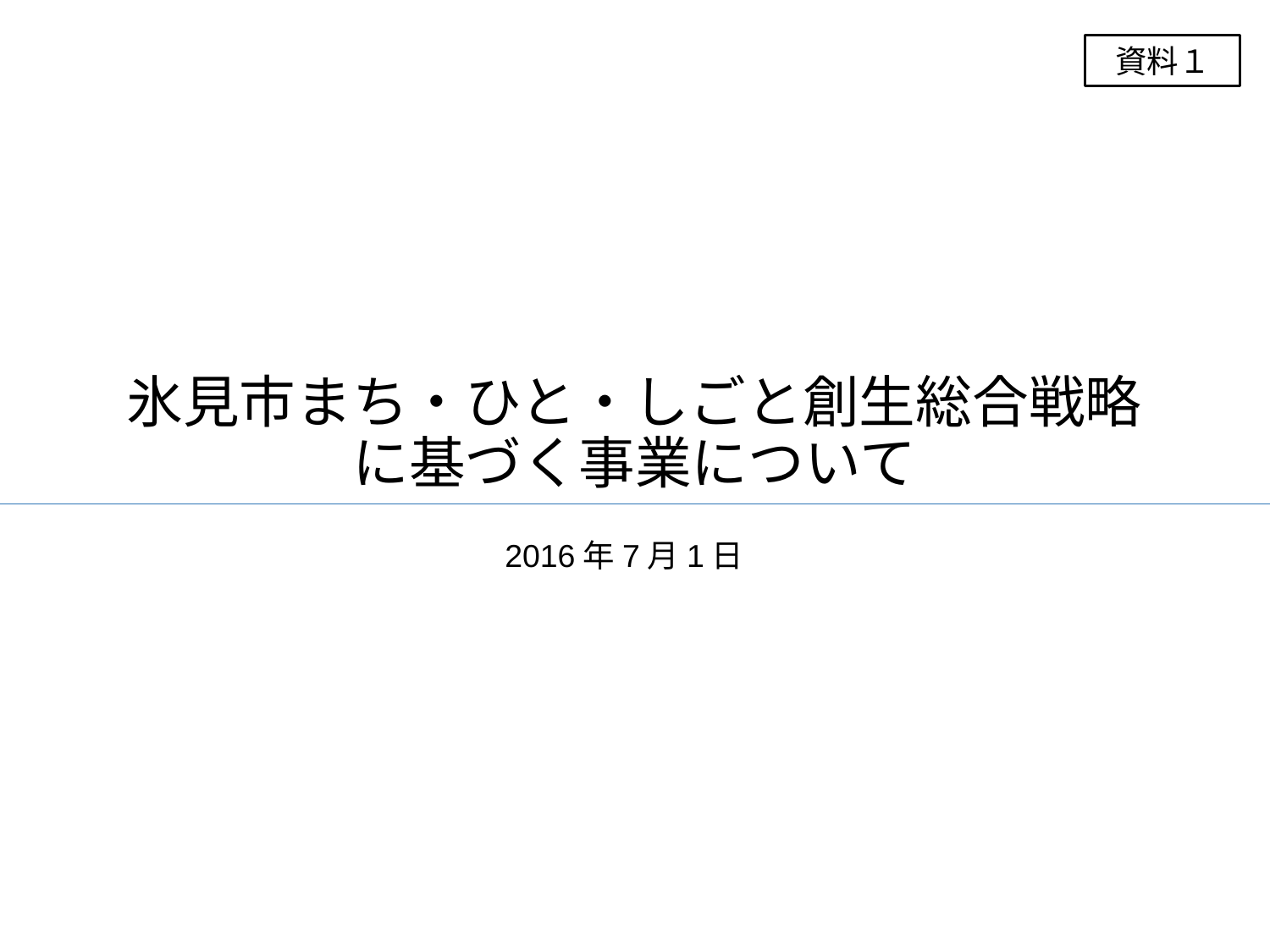

資料１
# 氷見市まち・ひと・しごと創生総合戦略に基づく事業について
2016年7月1日